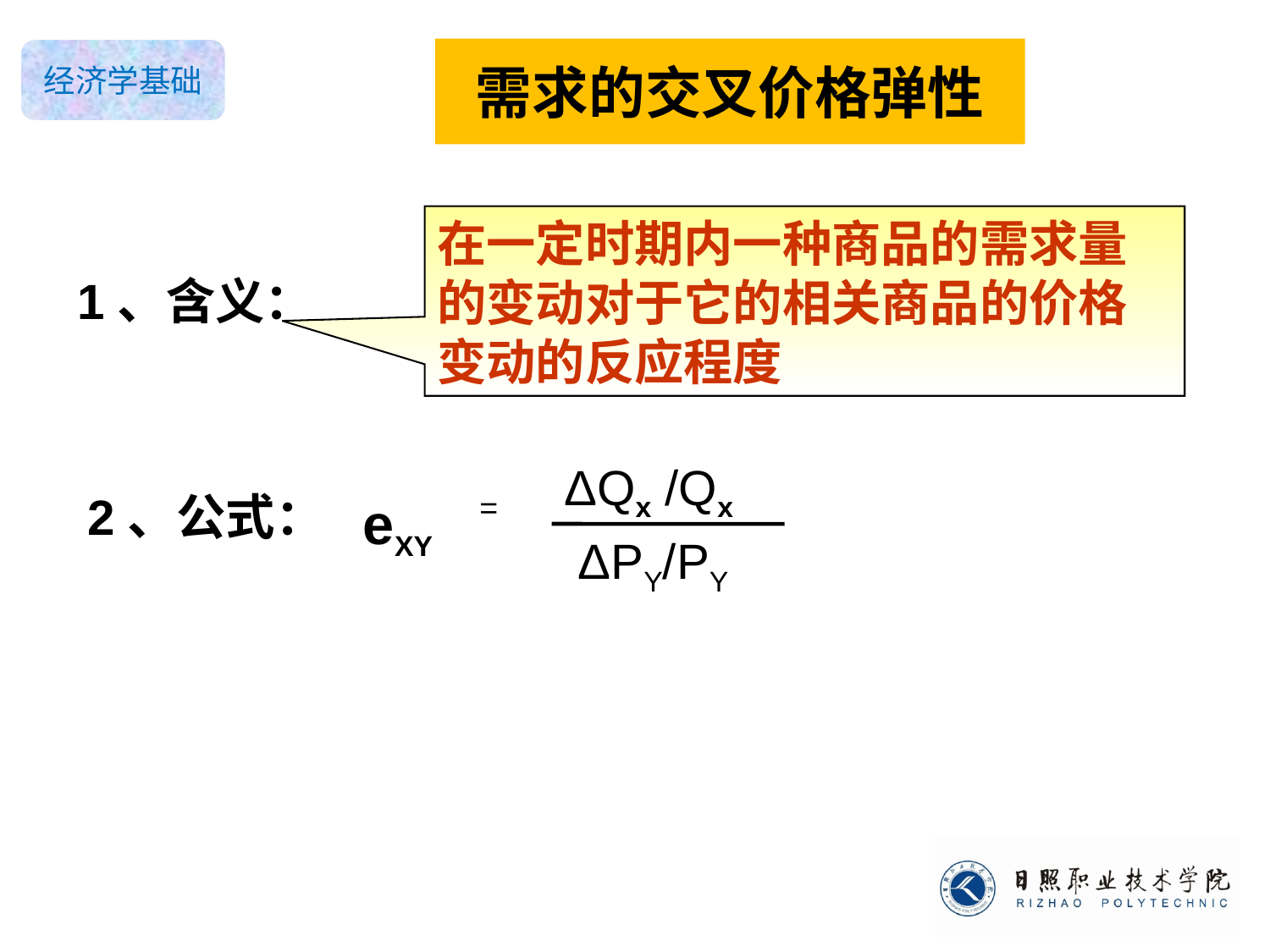

# 需求的交叉价格弹性

1、含义：
在一定时期内一种商品的需求量的变动对于它的相关商品的价格变动的反应程度
ΔQx /Qx
2、公式：
eXY
=

 ΔPY/PY